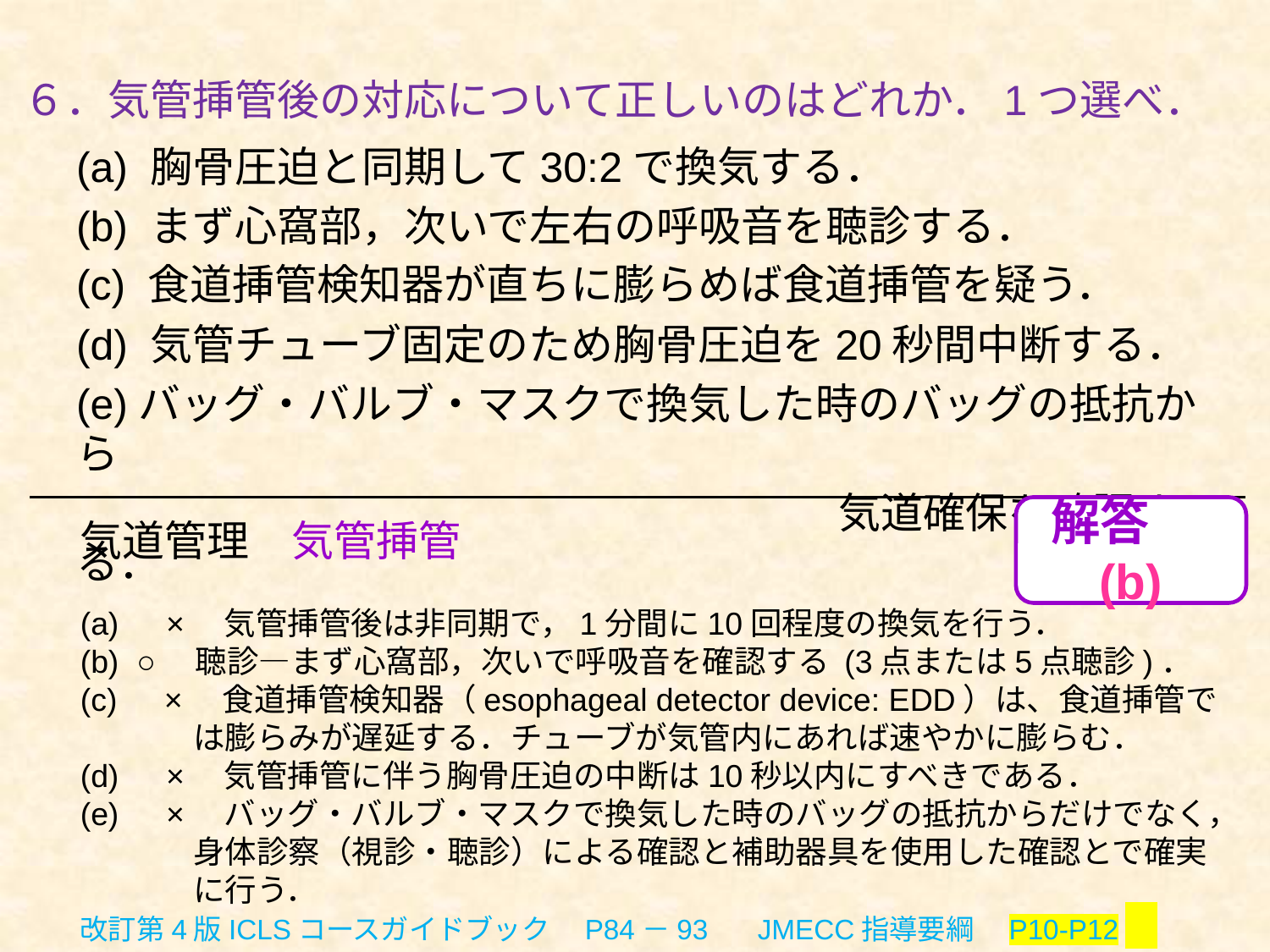

# ６．気管挿管後の対応について正しいのはどれか．1つ選べ．
(a) 胸骨圧迫と同期して30:2で換気する．
(b) まず心窩部，次いで左右の呼吸音を聴診する．
(c) 食道挿管検知器が直ちに膨らめば食道挿管を疑う．
(d) 気管チューブ固定のため胸骨圧迫を20秒間中断する．
(e)バッグ・バルブ・マスクで換気した時のバッグの抵抗から
						気道確保を確認する．
解答　(b)
気道管理　気管挿管

(a)　×　気管挿管後は非同期で，1分間に10回程度の換気を行う．
(b)  ○　聴診―まず心窩部，次いで呼吸音を確認する (3点または5点聴診)．
(c)　×　食道挿管検知器（esophageal detector device: EDD）は、食道挿管では膨らみが遅延する．チューブが気管内にあれば速やかに膨らむ．
(d)　×　気管挿管に伴う胸骨圧迫の中断は10秒以内にすべきである．
(e)　×　バッグ・バルブ・マスクで換気した時のバッグの抵抗からだけでなく，身体診察（視診・聴診）による確認と補助器具を使用した確認とで確実に行う．
改訂第4版ICLSコースガイドブック　P84－93 　JMECC指導要綱　P10-P12